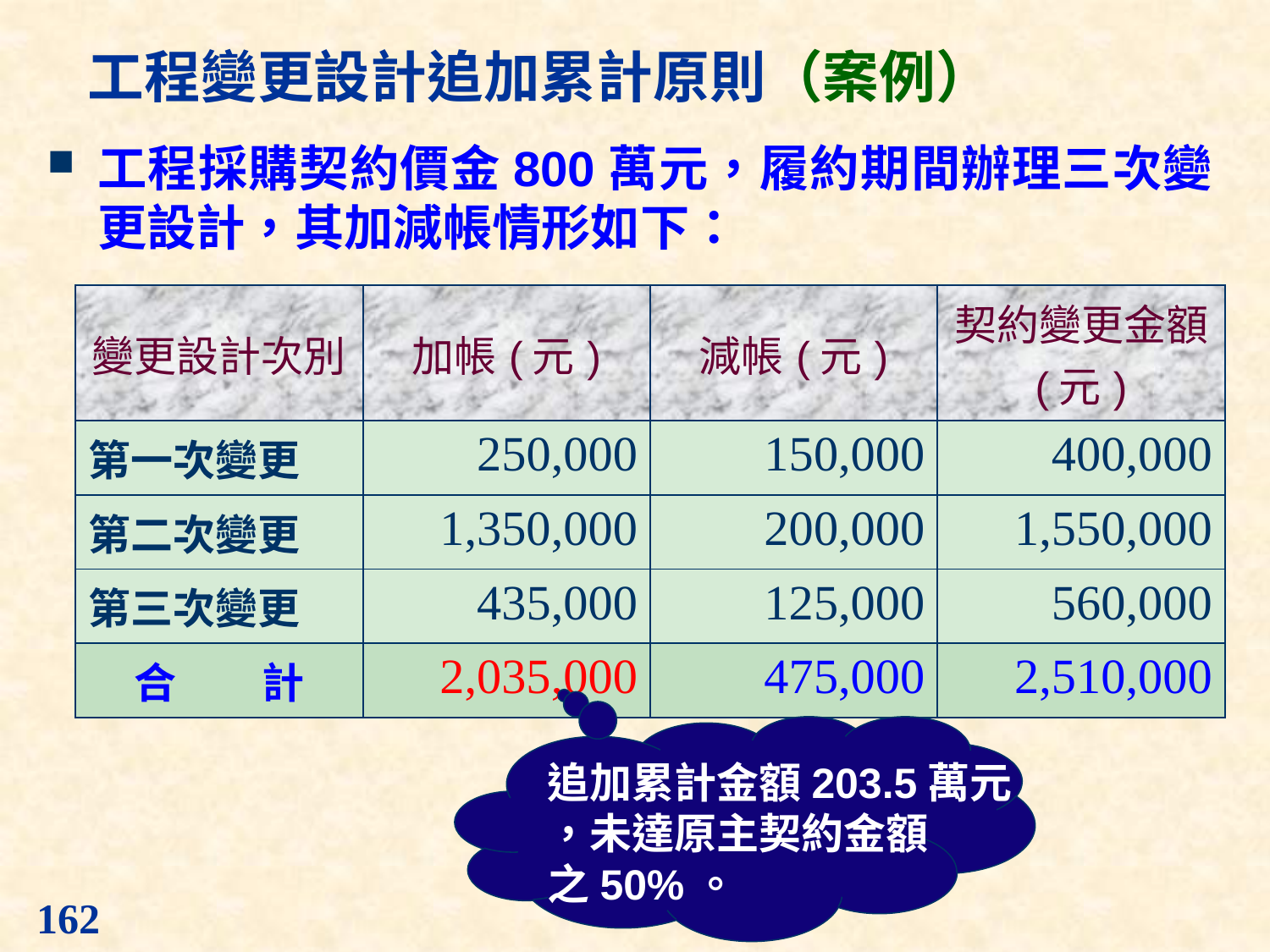

工程變更設計追加累計原則（案例）
工程採購契約價金800萬元，履約期間辦理三次變更設計，其加減帳情形如下：
| 變更設計次別 | 加帳(元) | 減帳(元) | 契約變更金額 (元) |
| --- | --- | --- | --- |
| 第一次變更 | 250,000 | 150,000 | 400,000 |
| 第二次變更 | 1,350,000 | 200,000 | 1,550,000 |
| 第三次變更 | 435,000 | 125,000 | 560,000 |
| 合　　計 | 2,035,000 | 475,000 | 2,510,000 |
追加累計金額203.5萬元
，未達原主契約金額
之50%。
162